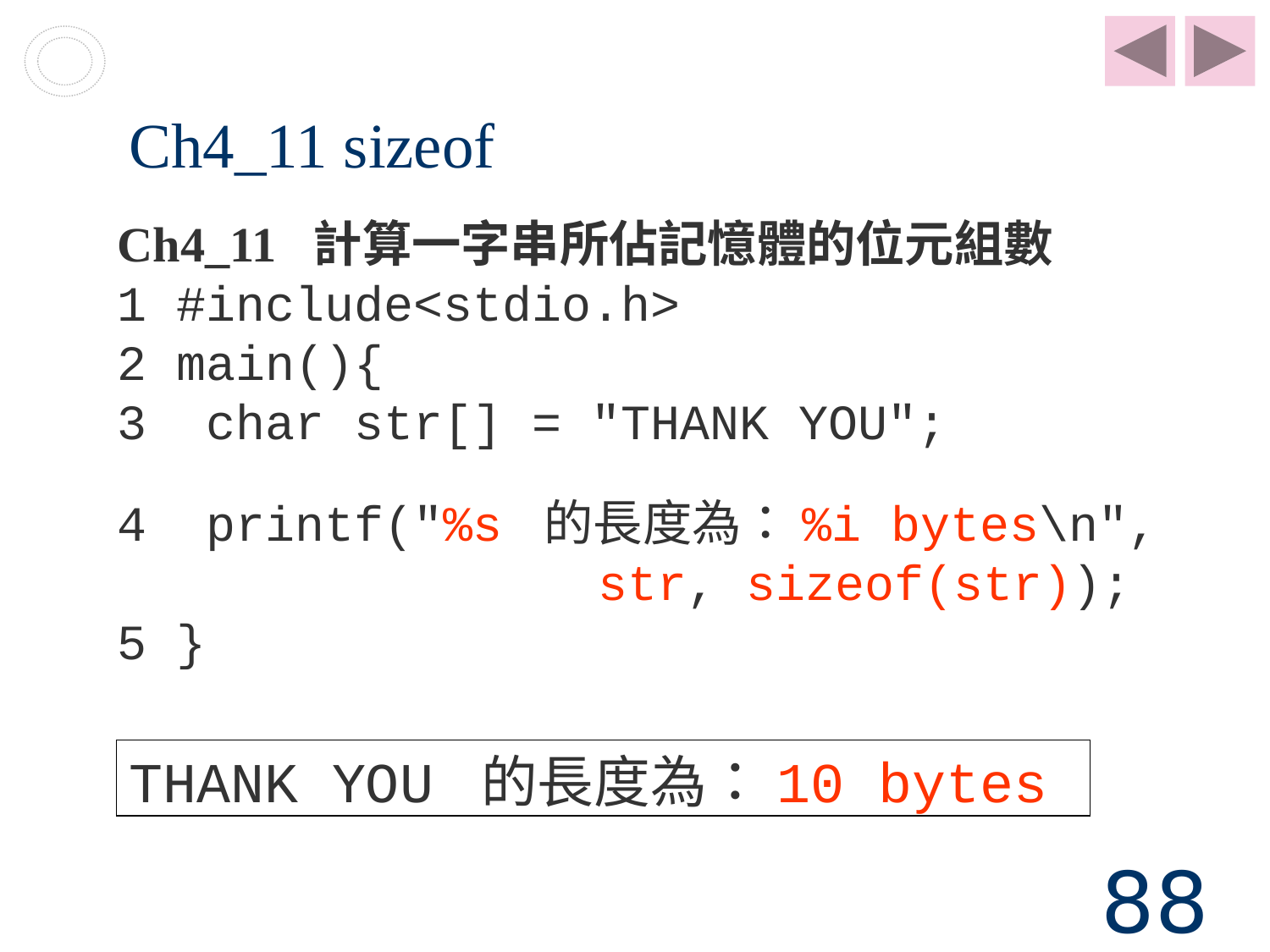

# Ch4_11 sizeof
Ch4_11  計算一字串所佔記憶體的位元組數
1 #include<stdio.h>
2 main(){
3  char str[] = "THANK YOU";
4  printf("%s 的長度為：%i bytes\n",
str, sizeof(str));
5 }
THANK YOU 的長度為：10 bytes
88